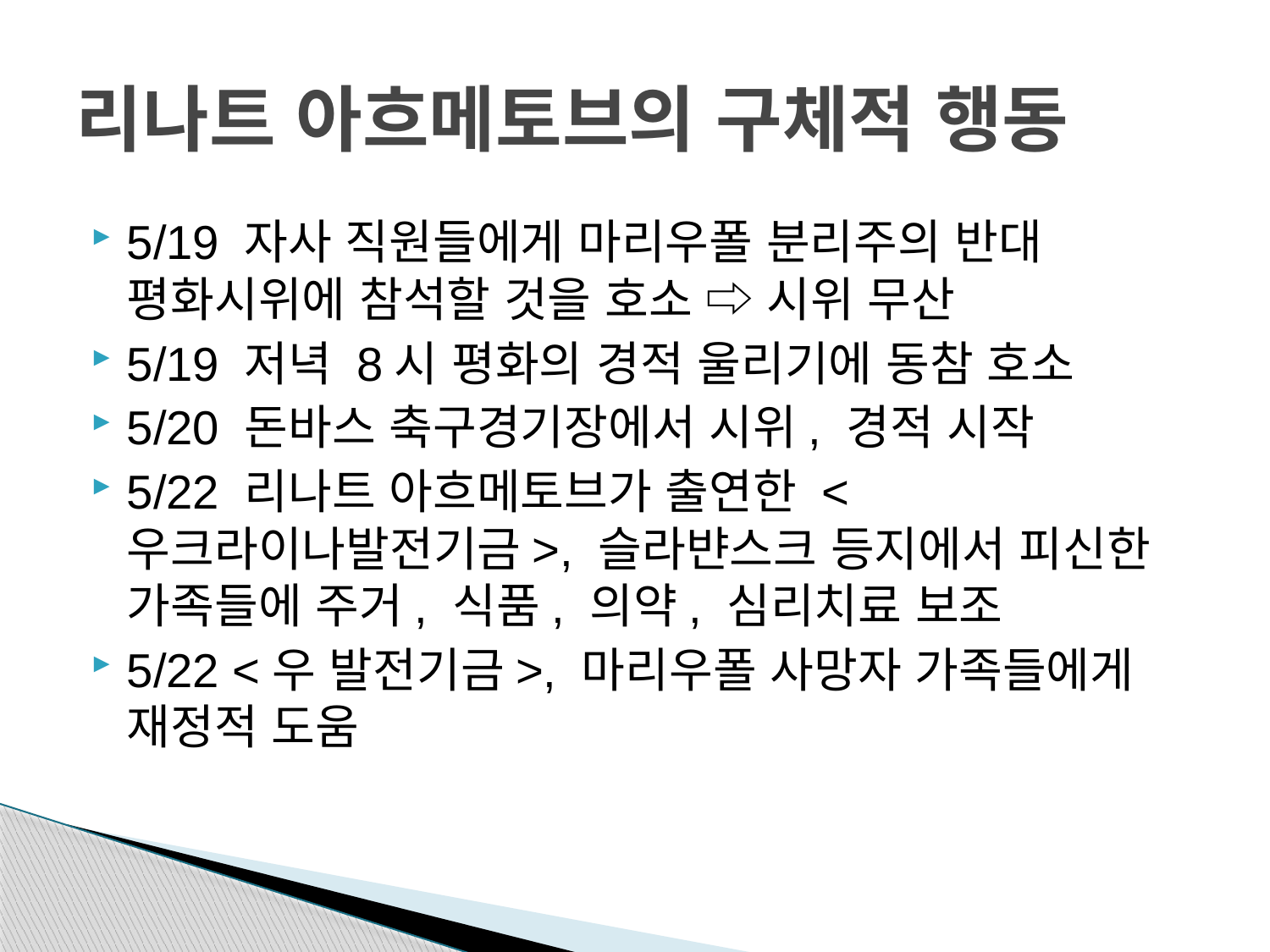

# 리나트 아흐메토브의 구체적 행동
5/19 자사 직원들에게 마리우폴 분리주의 반대 평화시위에 참석할 것을 호소 ⇨ 시위 무산
5/19 저녁 8시 평화의 경적 울리기에 동참 호소
5/20 돈바스 축구경기장에서 시위, 경적 시작
5/22 리나트 아흐메토브가 출연한 <우크라이나발전기금>, 슬라뱐스크 등지에서 피신한 가족들에 주거, 식품, 의약, 심리치료 보조
5/22 <우 발전기금>, 마리우폴 사망자 가족들에게 재정적 도움